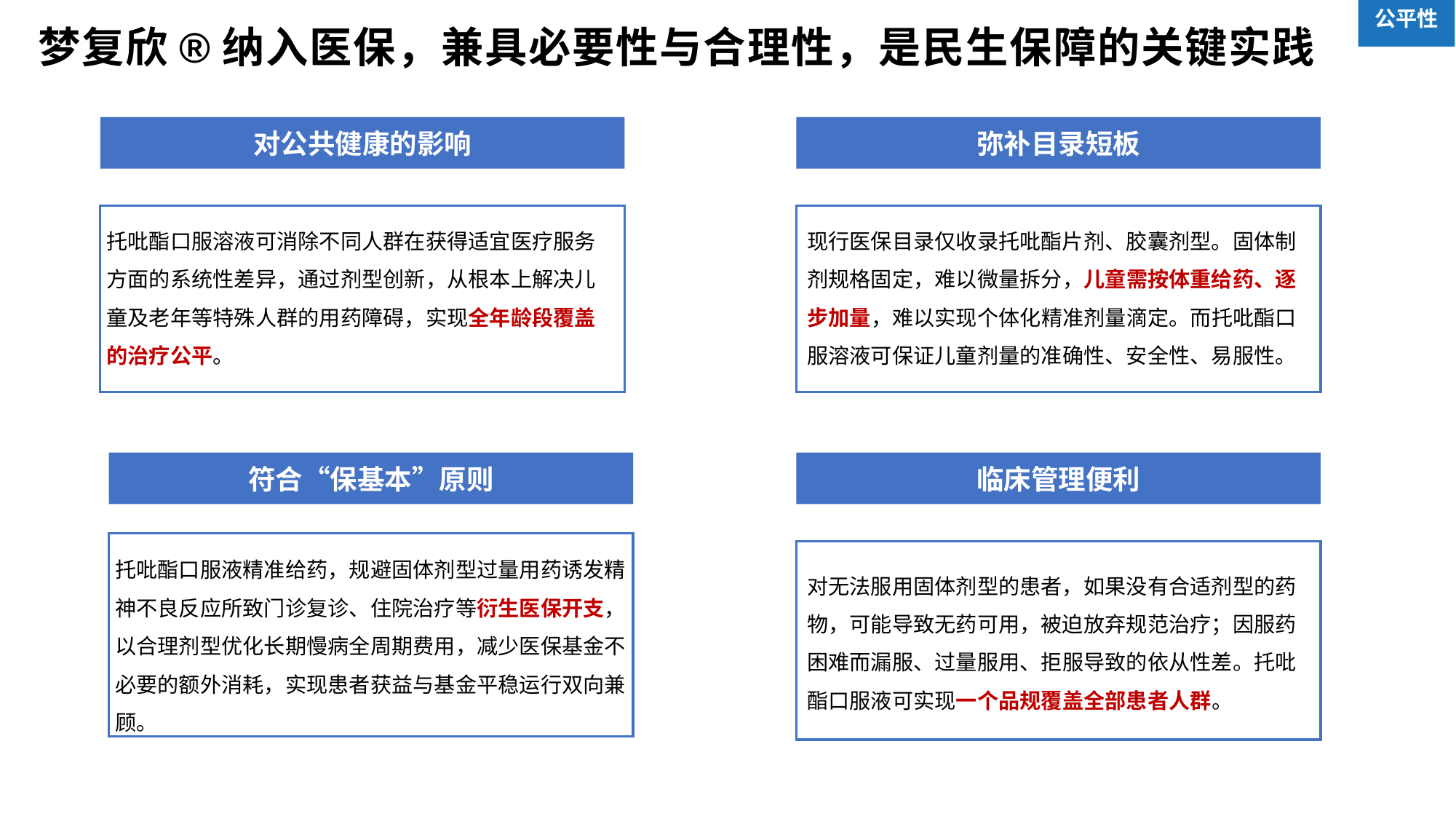

梦复欣®纳入医保，兼具必要性与合理性，是民生保障的关键实践
公平性
对公共健康的影响
弥补目录短板

托吡酯口服溶液可消除不同人群在获得适宜医疗服务方面的系统性差异，通过剂型创新，从根本上解决儿童及老年等特殊人群的用药障碍，实现全年龄段覆盖的治疗公平。
现行医保目录仅收录托吡酯片剂、胶囊剂型。固体制剂规格固定，难以微量拆分，儿童需按体重给药、逐步加量，难以实现个体化精准剂量滴定。而托吡酯口服溶液可保证儿童剂量的准确性、安全性、易服性。
符合“保基本”原则
临床管理便利

托吡酯口服液精准给药，规避固体剂型过量用药诱发精神不良反应所致门诊复诊、住院治疗等衍生医保开支，以合理剂型优化长期慢病全周期费用，减少医保基金不必要的额外消耗，实现患者获益与基金平稳运行双向兼顾。

对无法服用固体剂型的患者，如果没有合适剂型的药物，可能导致无药可用，被迫放弃规范治疗；因服药困难而漏服、过量服用、拒服导致的依从性差。托吡酯口服液可实现一个品规覆盖全部患者人群。